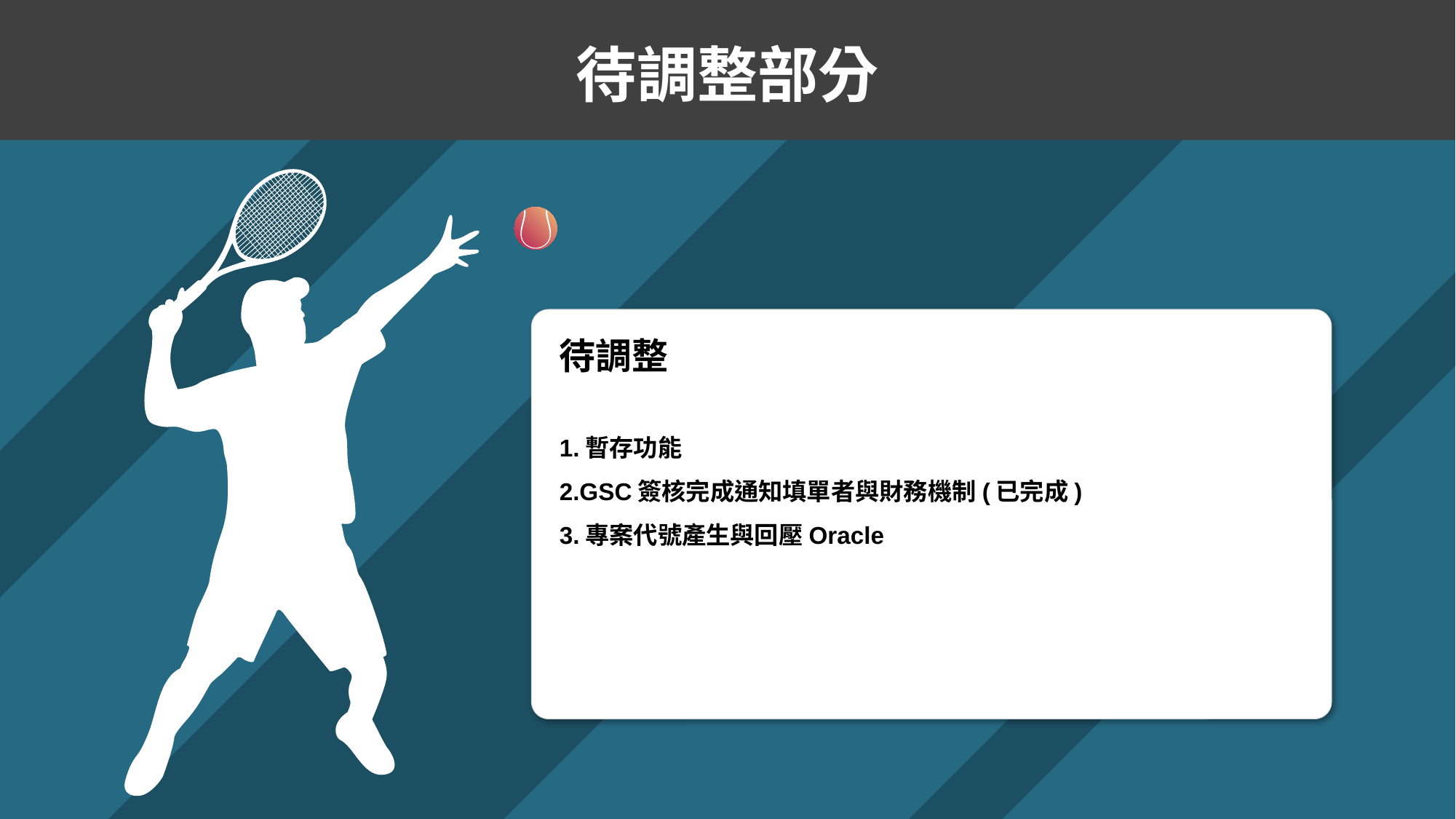

待調整部分

待調整
1.暫存功能
2.GSC簽核完成通知填單者與財務機制(已完成)
3.專案代號產生與回壓Oracle